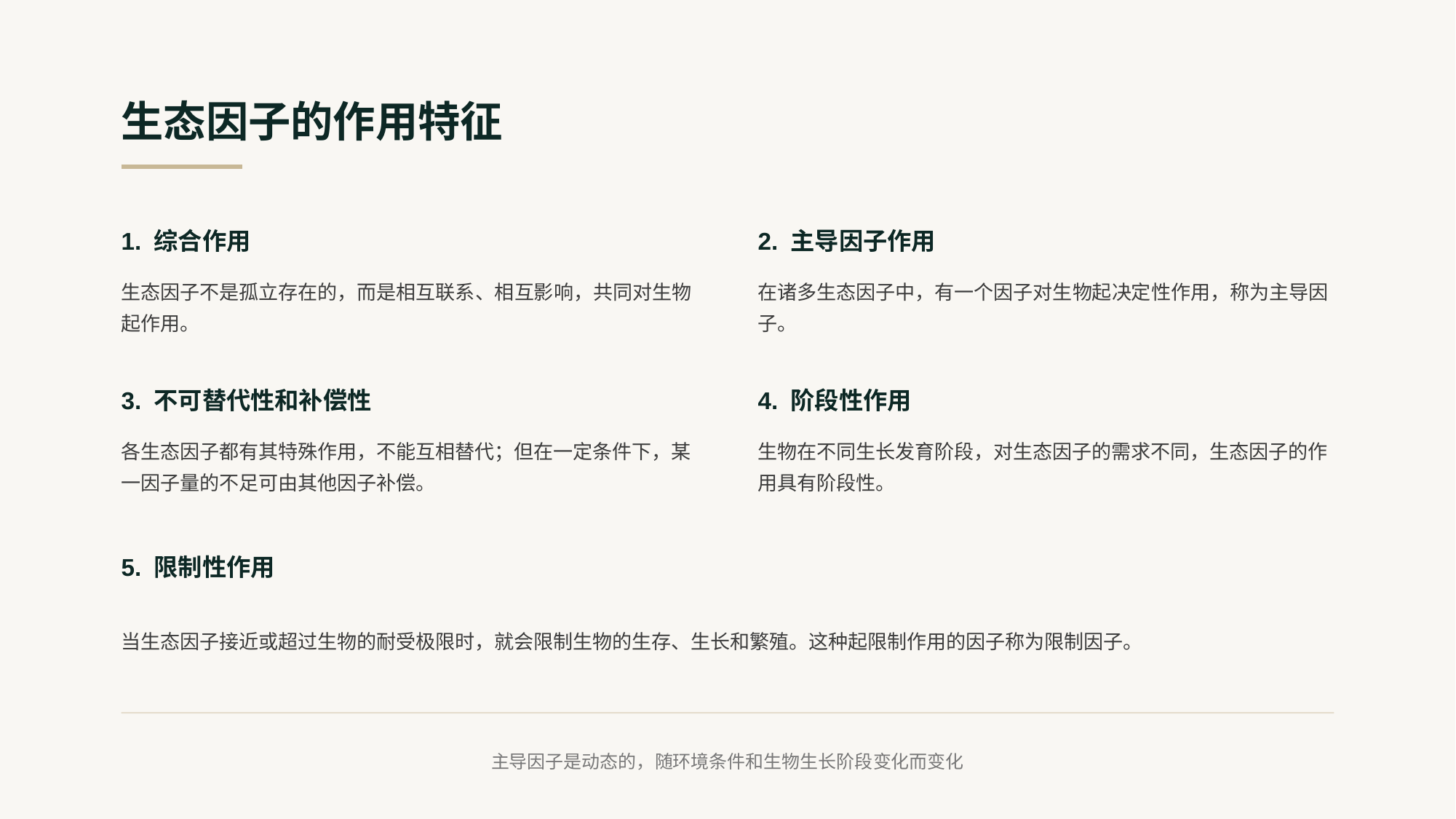

生态因子的作用特征
1. 综合作用
2. 主导因子作用
生态因子不是孤立存在的，而是相互联系、相互影响，共同对生物起作用。
在诸多生态因子中，有一个因子对生物起决定性作用，称为主导因子。
3. 不可替代性和补偿性
4. 阶段性作用
各生态因子都有其特殊作用，不能互相替代；但在一定条件下，某一因子量的不足可由其他因子补偿。
生物在不同生长发育阶段，对生态因子的需求不同，生态因子的作用具有阶段性。
5. 限制性作用
当生态因子接近或超过生物的耐受极限时，就会限制生物的生存、生长和繁殖。这种起限制作用的因子称为限制因子。
主导因子是动态的，随环境条件和生物生长阶段变化而变化